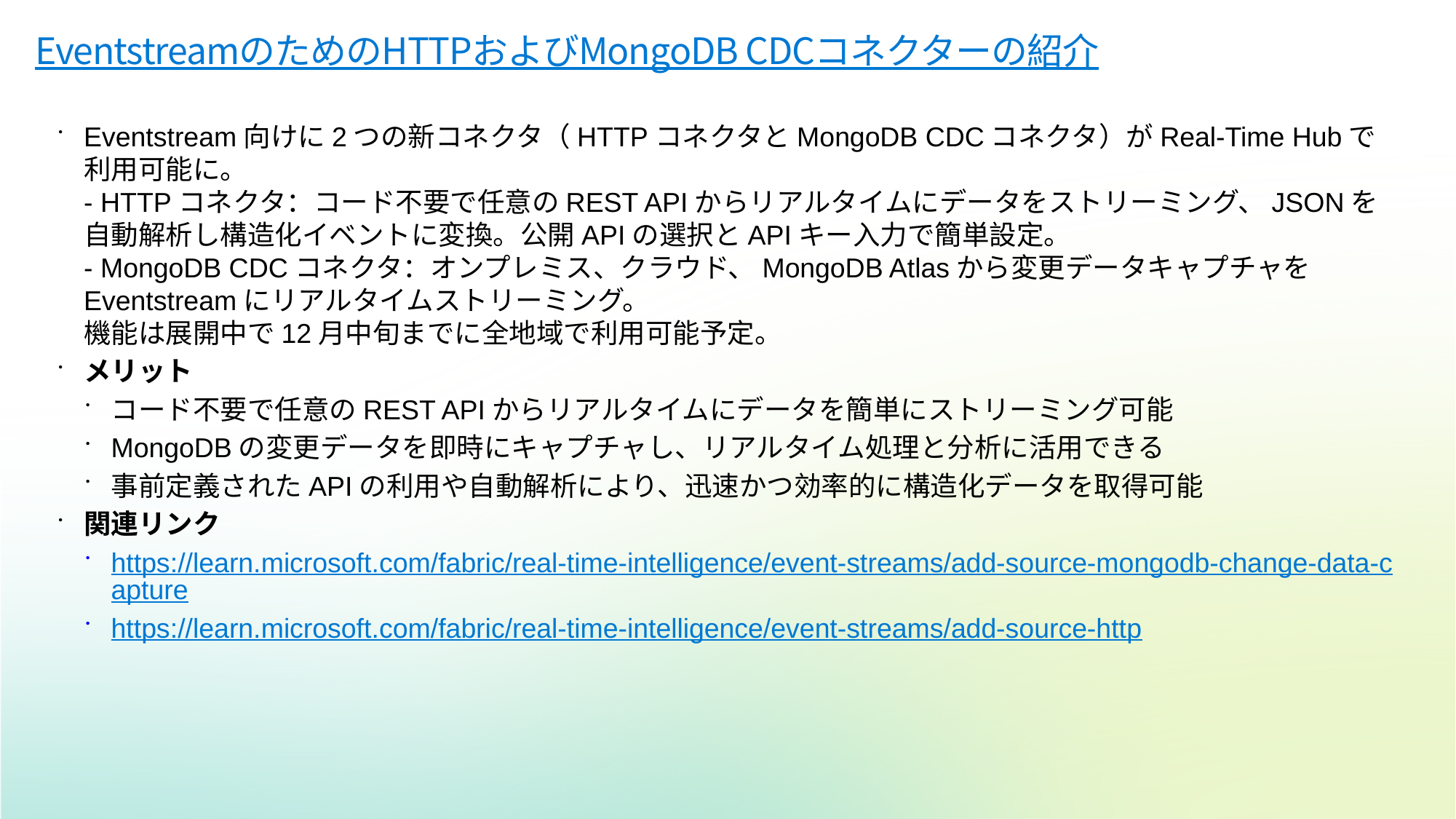

# EventstreamのためのHTTPおよびMongoDB CDCコネクターの紹介
Eventstream向けに2つの新コネクタ（HTTPコネクタとMongoDB CDCコネクタ）がReal-Time Hubで利用可能に。
- HTTPコネクタ：コード不要で任意のREST APIからリアルタイムにデータをストリーミング、JSONを自動解析し構造化イベントに変換。公開APIの選択とAPIキー入力で簡単設定。
- MongoDB CDCコネクタ：オンプレミス、クラウド、MongoDB Atlasから変更データキャプチャをEventstreamにリアルタイムストリーミング。
機能は展開中で12月中旬までに全地域で利用可能予定。
メリット
コード不要で任意のREST APIからリアルタイムにデータを簡単にストリーミング可能
MongoDBの変更データを即時にキャプチャし、リアルタイム処理と分析に活用できる
事前定義されたAPIの利用や自動解析により、迅速かつ効率的に構造化データを取得可能
関連リンク
https://learn.microsoft.com/fabric/real-time-intelligence/event-streams/add-source-mongodb-change-data-capture
https://learn.microsoft.com/fabric/real-time-intelligence/event-streams/add-source-http